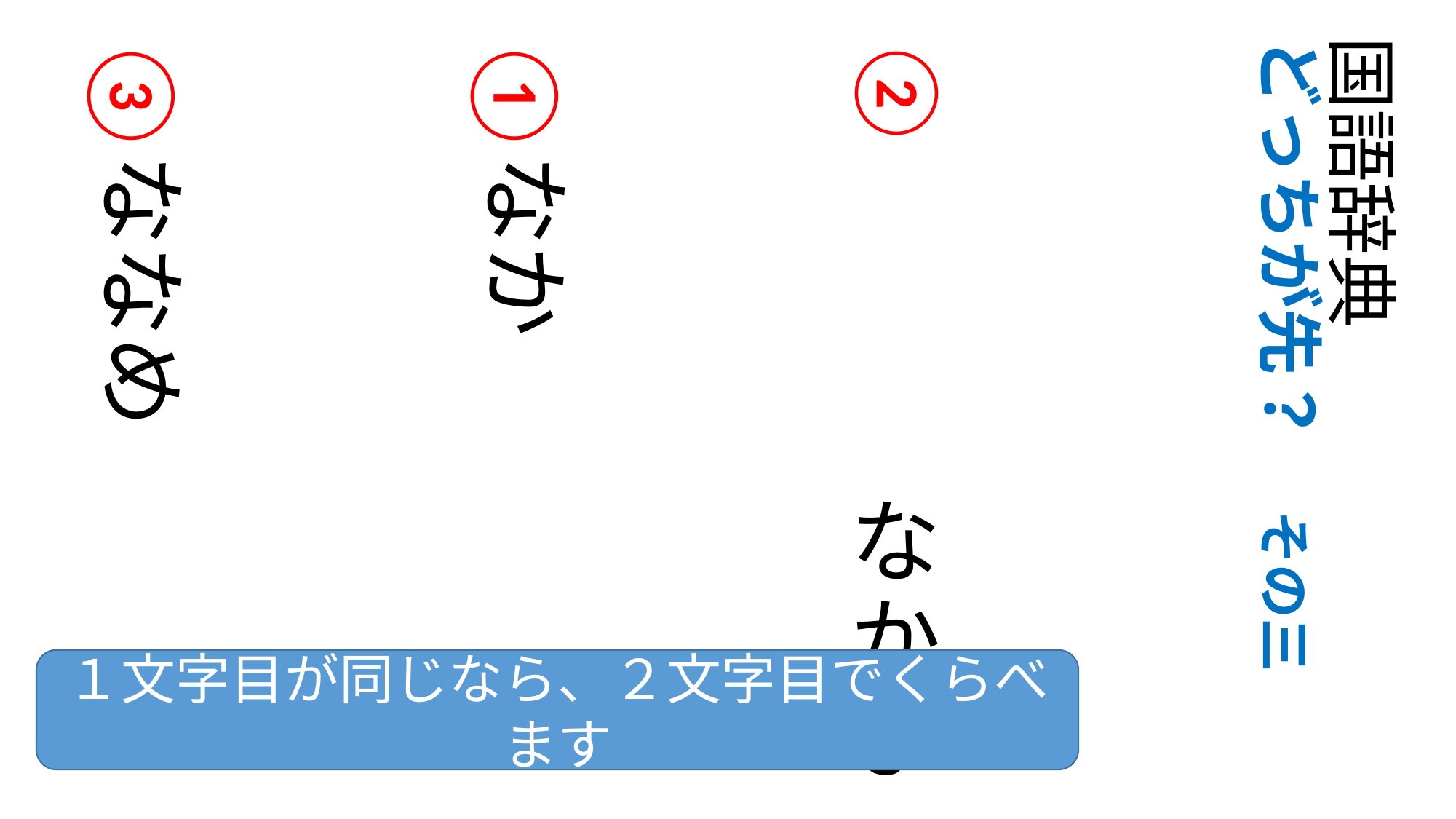

③
①
②
国語辞典
どっちが先？　その三
ななめ
なか
# なかま
１文字目が同じなら、２文字目でくらべます